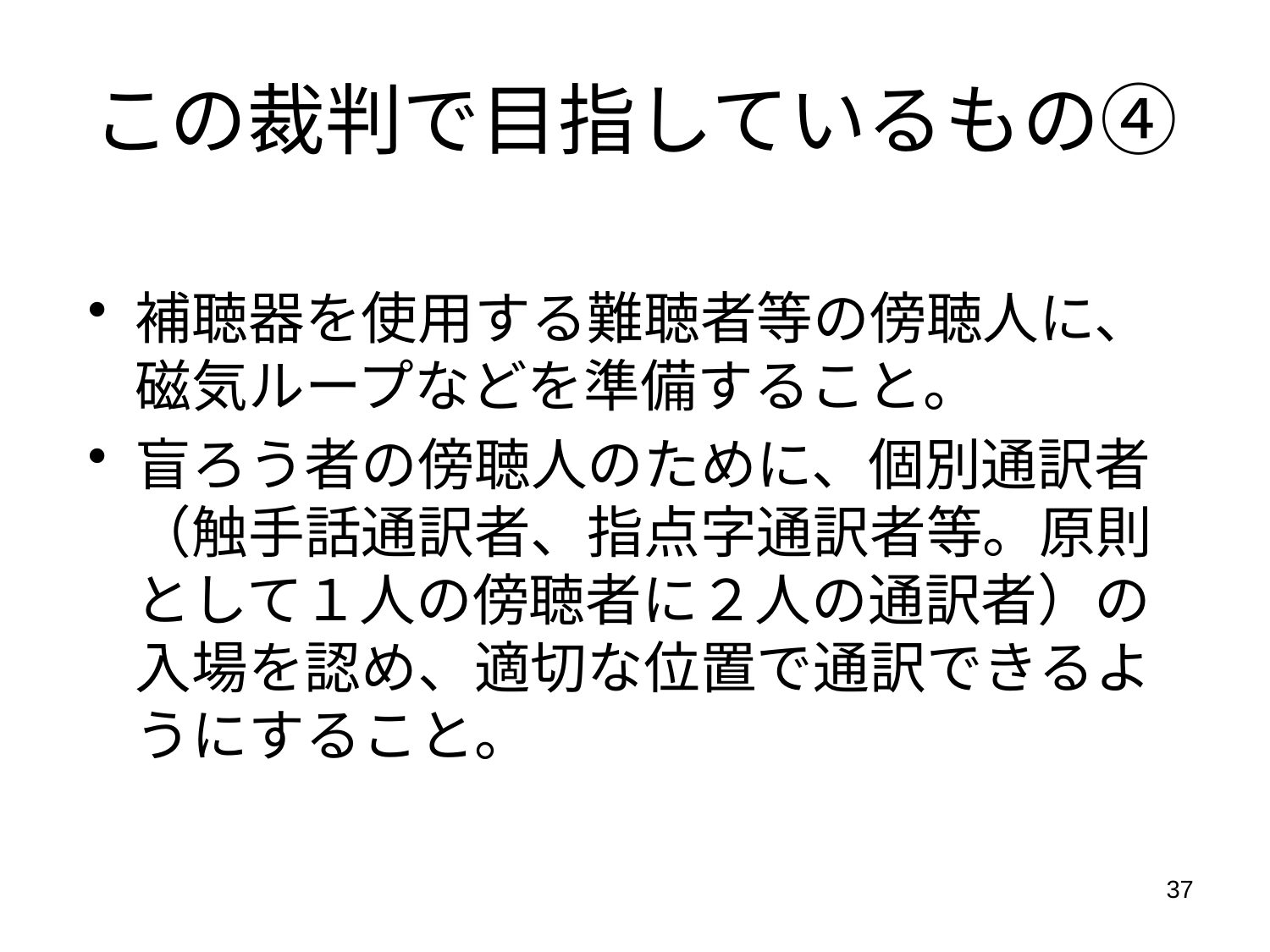

この裁判で目指しているもの④
補聴器を使用する難聴者等の傍聴人に、磁気ループなどを準備すること。
盲ろう者の傍聴人のために、個別通訳者（触手話通訳者、指点字通訳者等。原則として１人の傍聴者に２人の通訳者）の入場を認め、適切な位置で通訳できるようにすること。
37